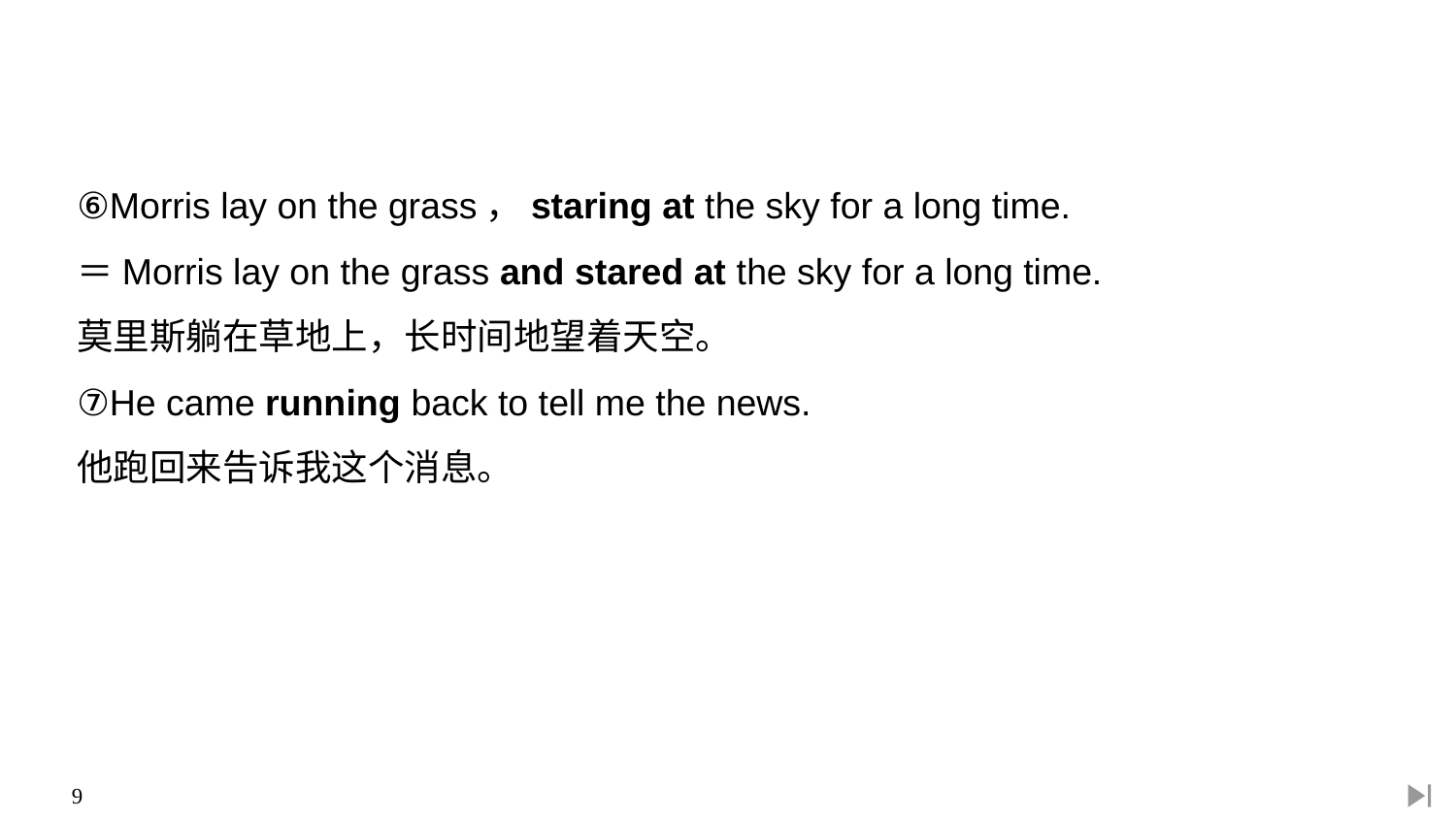

⑥Morris lay on the grass，staring at the sky for a long time.
＝Morris lay on the grass and stared at the sky for a long time.
莫里斯躺在草地上，长时间地望着天空。
⑦He came running back to tell me the news.
他跑回来告诉我这个消息。